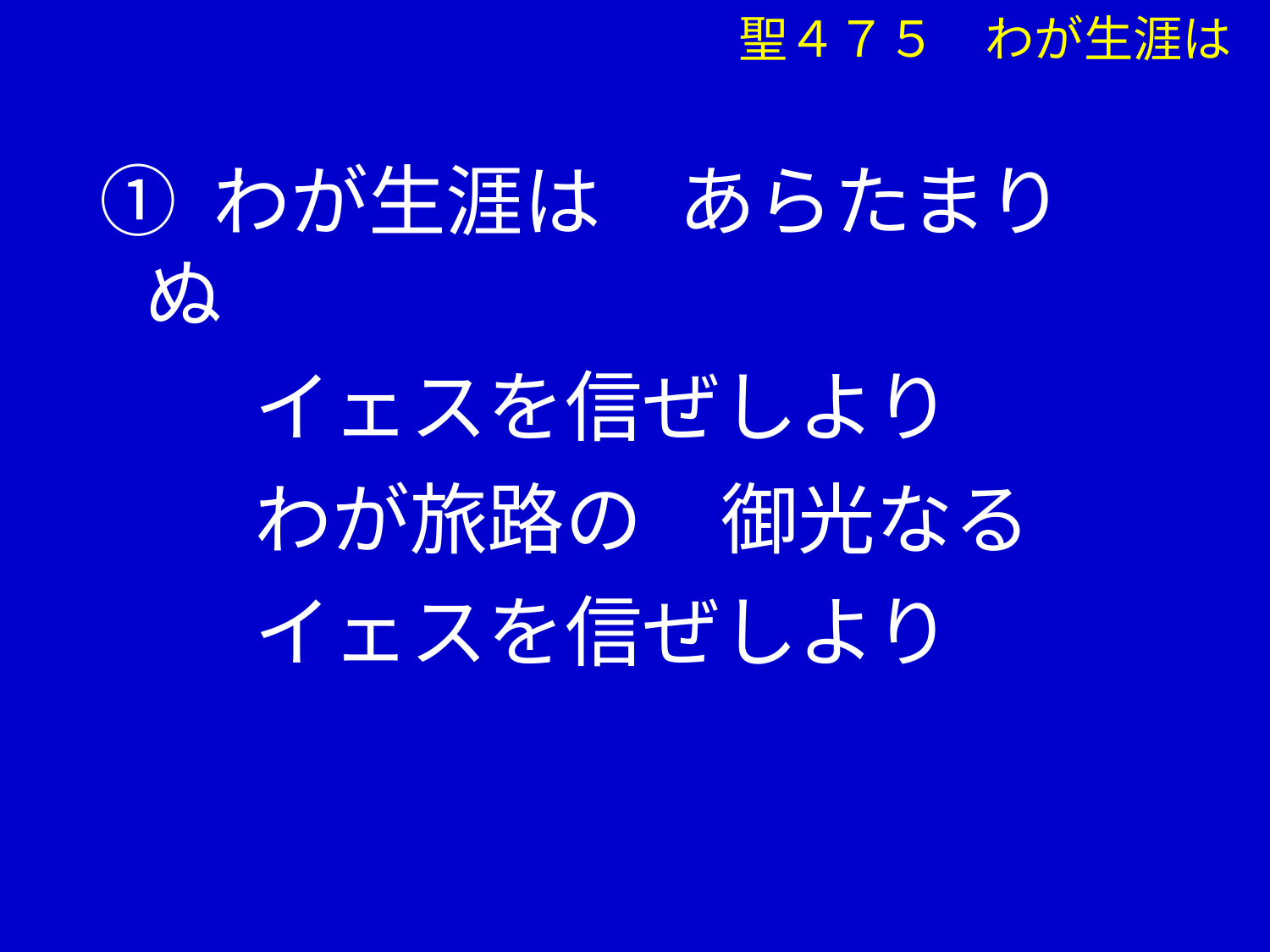

聖４７５　わが生涯は
① わが生涯は　あらたまりぬ
　　イェスを信ぜしより
　　わが旅路の　御光なる
　　イェスを信ぜしより